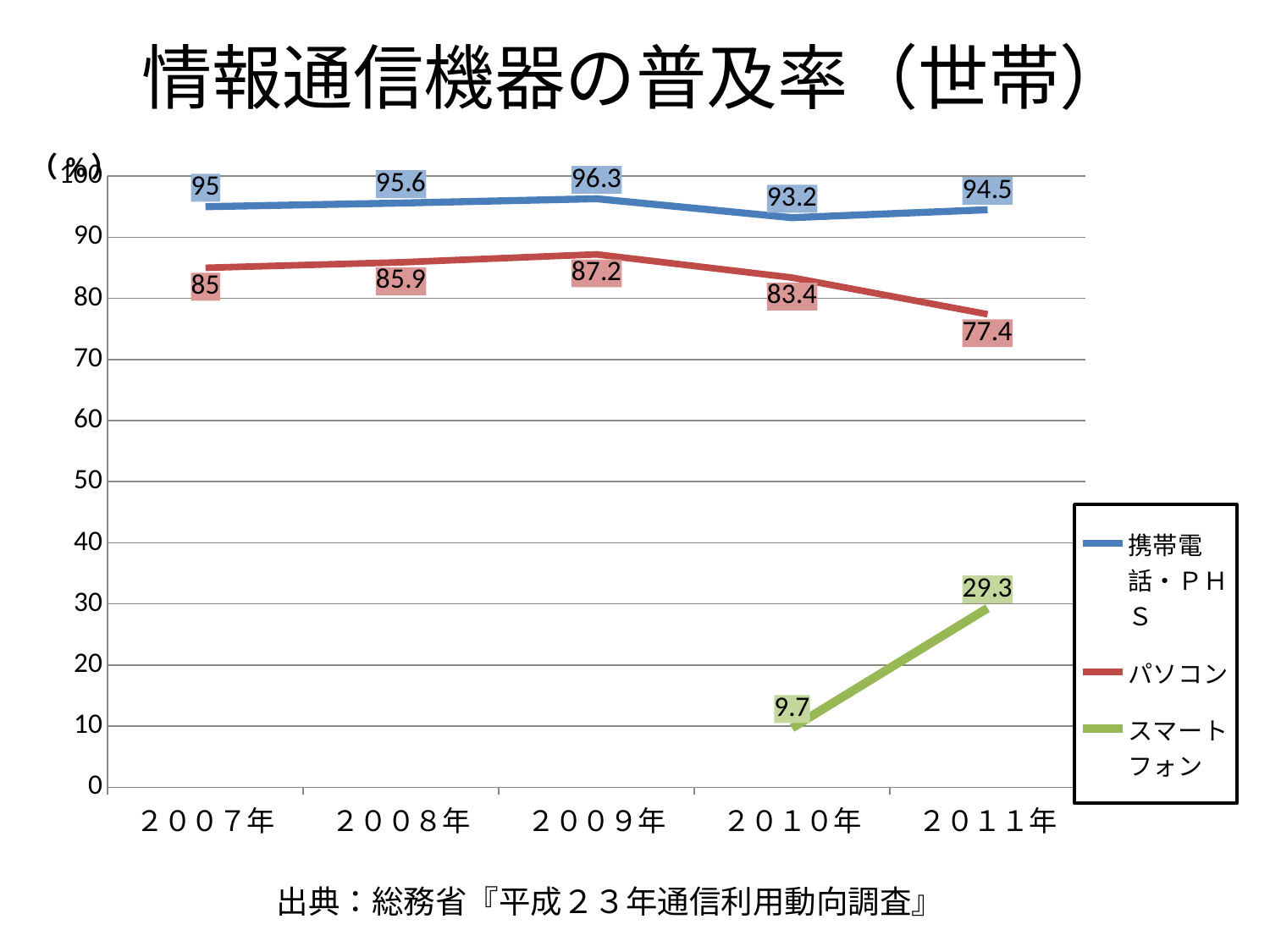

# 情報通信機器の普及率（世帯）

### Chart

| Category | 携帯電話・ＰＨＳ | パソコン | スマートフォン |
|---|---|---|---|
| ２００７年 | 95.0 | 85.0 | None |
| ２００８年 | 95.6 | 85.9 | None |
| ２００９年 | 96.3 | 87.2 | None |
| ２０１０年 | 93.2 | 83.4 | 9.7 |
| ２０１１年 | 94.5 | 77.4 | 29.3 |
出典：総務省『平成２３年通信利用動向調査』